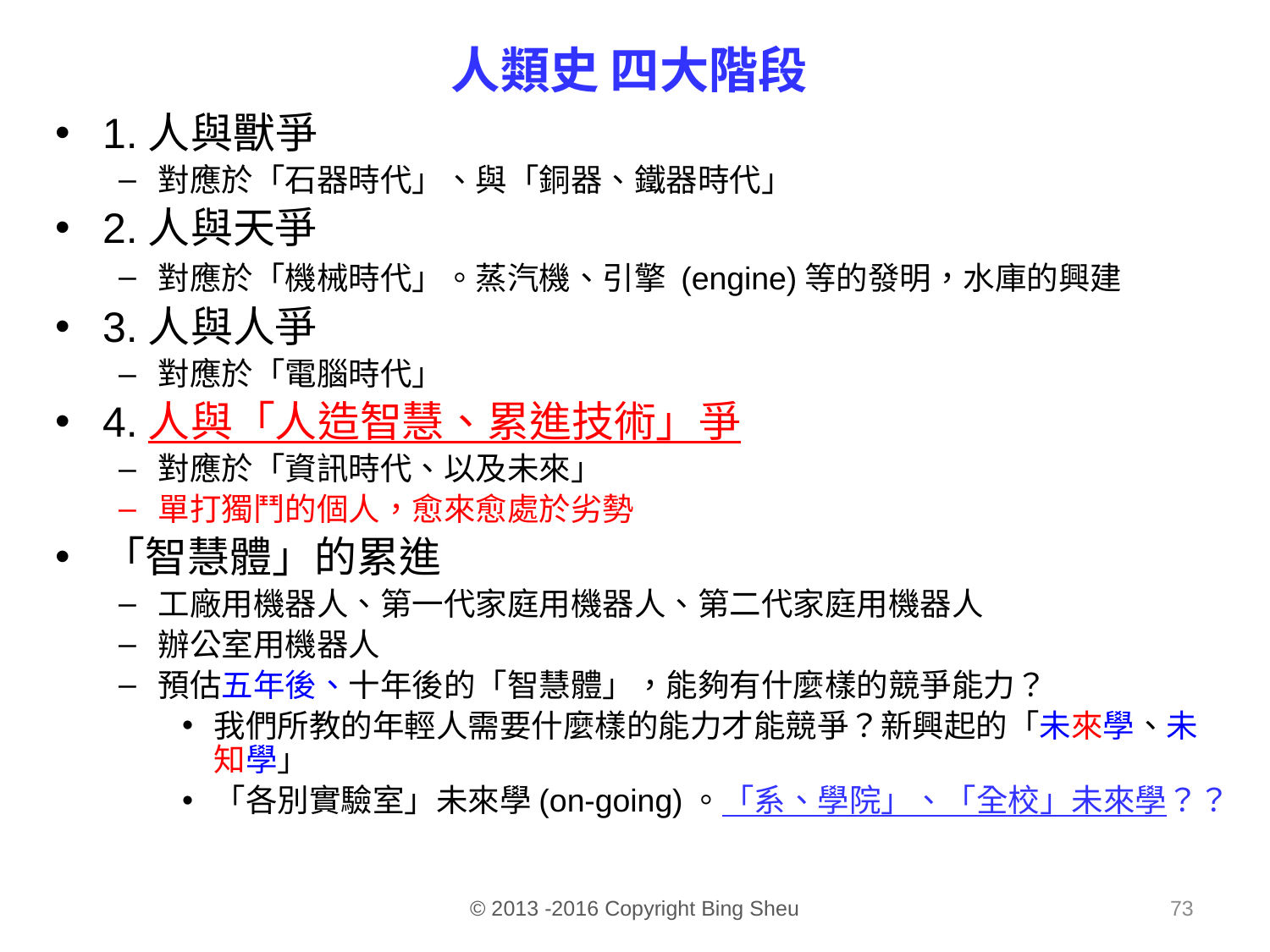

# 人類史 四大階段
1.人與獸爭
對應於「石器時代」、與「銅器、鐵器時代」
2.人與天爭
對應於「機械時代」。蒸汽機、引擎 (engine)等的發明，水庫的興建
3.人與人爭
對應於「電腦時代」
4.人與「人造智慧、累進技術」爭
對應於「資訊時代、以及未來」
單打獨鬥的個人，愈來愈處於劣勢
「智慧體」的累進
工廠用機器人、第一代家庭用機器人、第二代家庭用機器人
辦公室用機器人
預估五年後、十年後的「智慧體」，能夠有什麼樣的競爭能力？
我們所教的年輕人需要什麼樣的能力才能競爭？新興起的「未來學、未知學」
「各別實驗室」未來學(on-going)。「系、學院」、「全校」未來學？？
73
© 2013 -2016 Copyright Bing Sheu